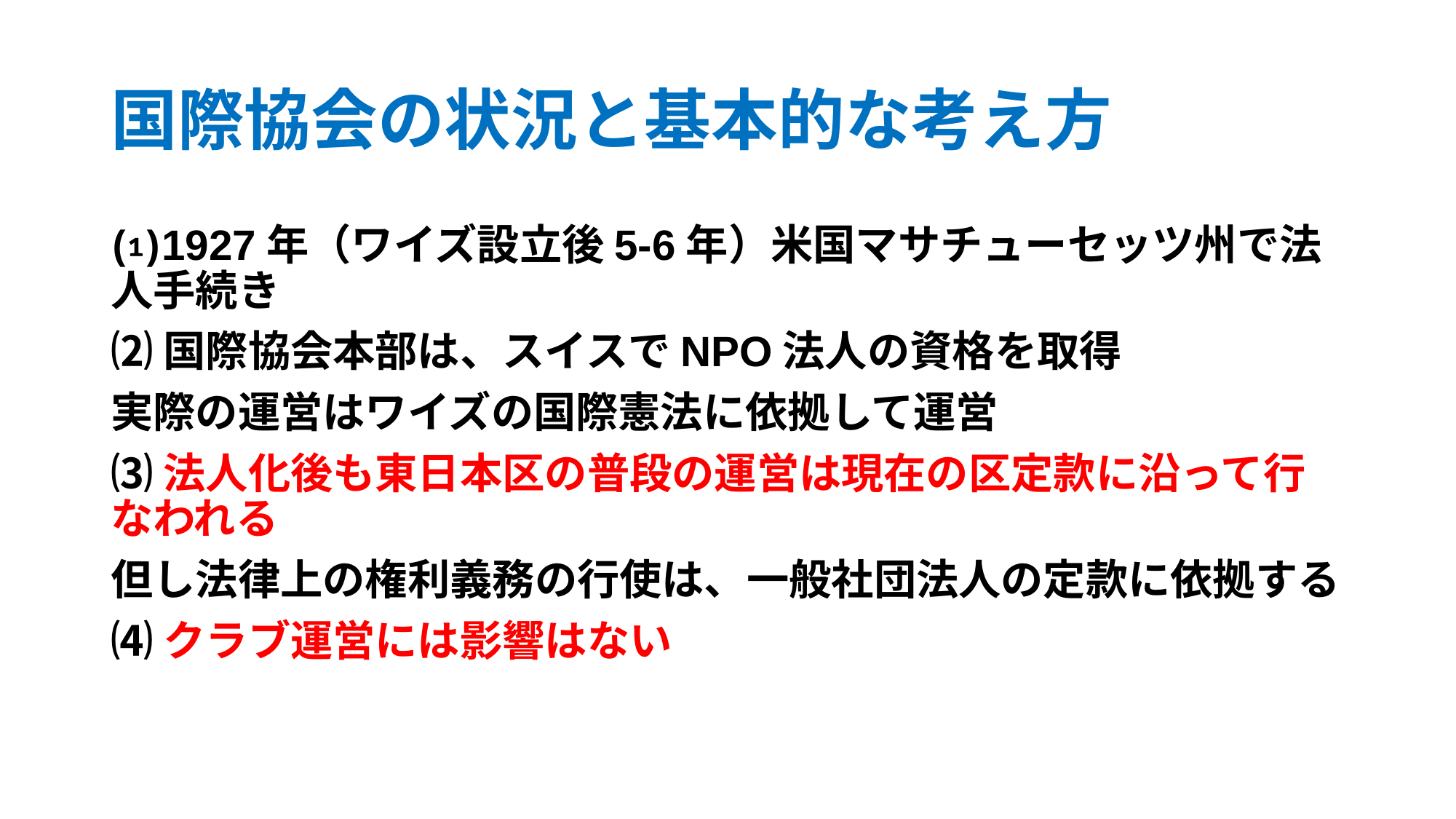

# 国際協会の状況と基本的な考え方
⑴1927年（ワイズ設立後5-6年）米国マサチューセッツ州で法人手続き
⑵国際協会本部は、スイスでNPO法人の資格を取得
実際の運営はワイズの国際憲法に依拠して運営
⑶法人化後も東日本区の普段の運営は現在の区定款に沿って行なわれる
但し法律上の権利義務の行使は、一般社団法人の定款に依拠する
⑷クラブ運営には影響はない